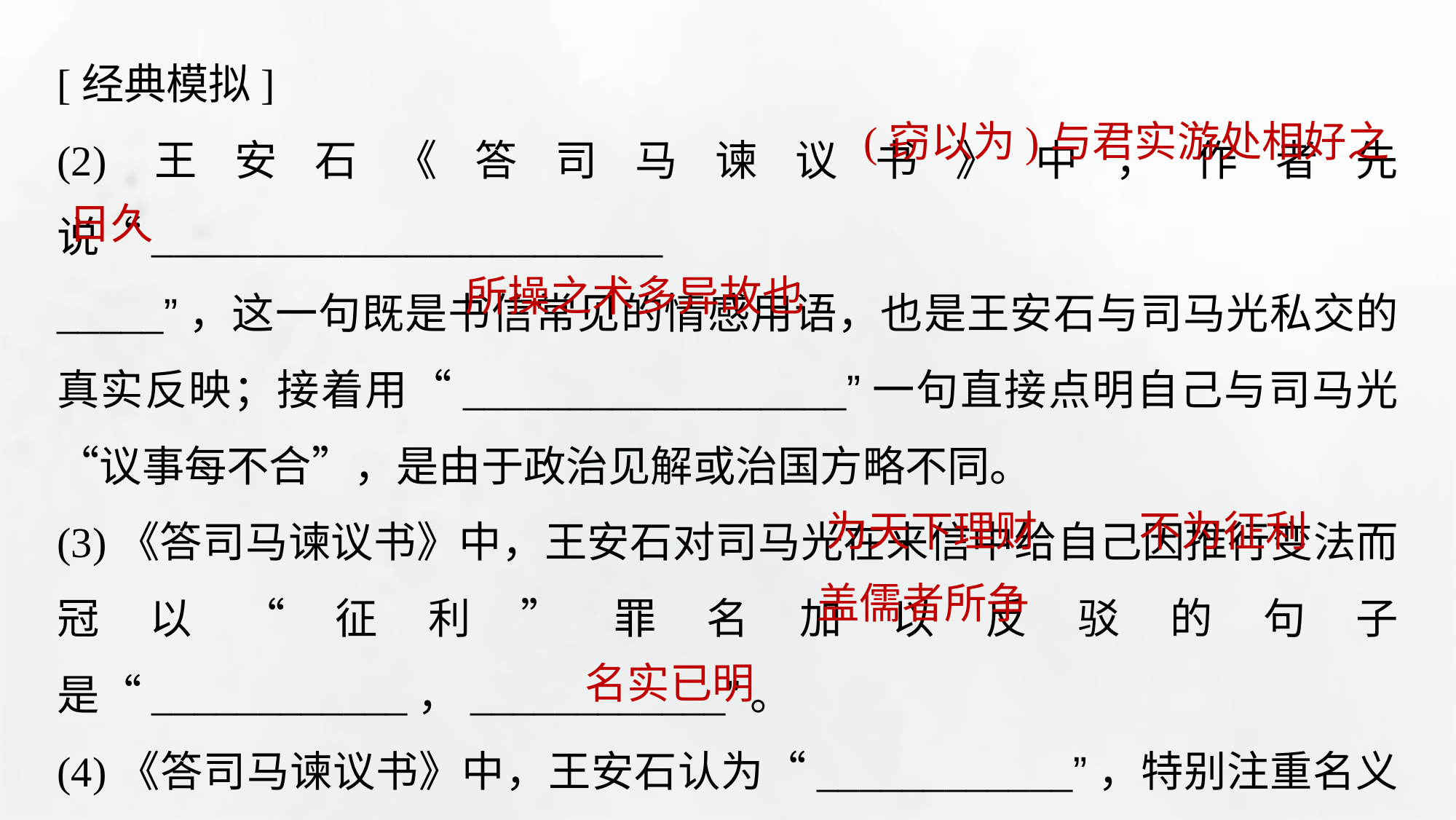

[经典模拟]
(2)王安石《答司马谏议书》中，作者先说“________________________
_____”，这一句既是书信常见的情感用语，也是王安石与司马光私交的真实反映；接着用“__________________”一句直接点明自己与司马光“议事每不合”，是由于政治见解或治国方略不同。
(3)《答司马谏议书》中，王安石对司马光在来信中给自己因推行变法而冠以“征利”罪名加以反驳的句子是“____________，____________”。
(4)《答司马谏议书》中，王安石认为“____________”，特别注重名义和实际(是否相符)；如果“__________”，那么天下的根本道理也就清楚了。
(窃以为)与君实游处相好之
日久
所操之术多异故也
为天下理财
不为征利
盖儒者所争
名实已明